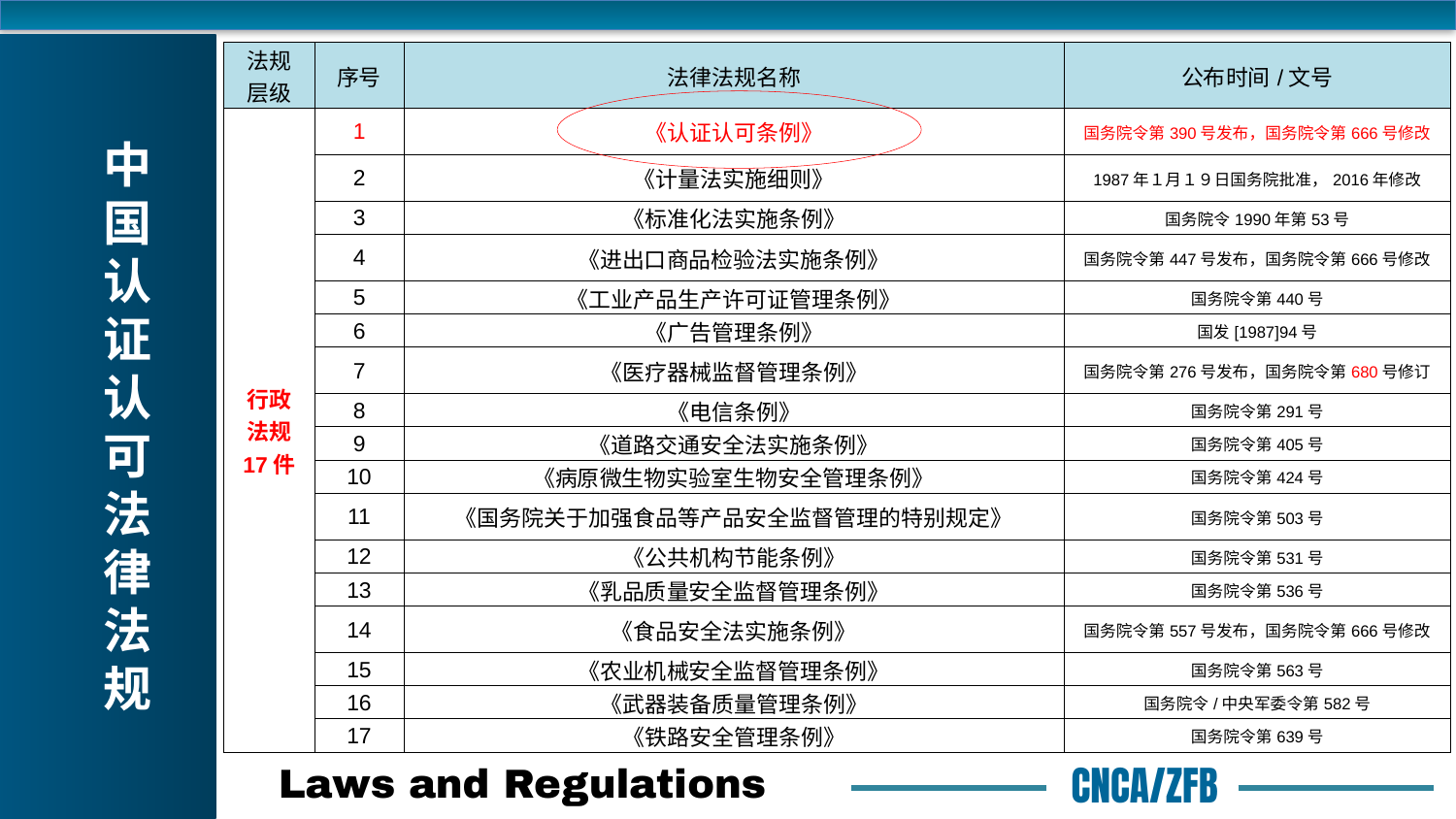

| 法规 层级 | 序号 | 法律法规名称 | 公布时间/文号 |
| --- | --- | --- | --- |
| 行政 法规 17件 | 1 | 《认证认可条例》 | 国务院令第390号发布，国务院令第666号修改 |
|  | 2 | 《计量法实施细则》 | 1987年１月１９日国务院批准，2016年修改 |
|  | 3 | 《标准化法实施条例》 | 国务院令1990年第53号 |
|  | 4 | 《进出口商品检验法实施条例》 | 国务院令第447号发布，国务院令第666号修改 |
|  | 5 | 《工业产品生产许可证管理条例》 | 国务院令第440号 |
|  | 6 | 《广告管理条例》 | 国发[1987]94号 |
|  | 7 | 《医疗器械监督管理条例》 | 国务院令第276号发布，国务院令第680号修订 |
|  | 8 | 《电信条例》 | 国务院令第291号 |
|  | 9 | 《道路交通安全法实施条例》 | 国务院令第405号 |
|  | 10 | 《病原微生物实验室生物安全管理条例》 | 国务院令第424号 |
|  | 11 | 《国务院关于加强食品等产品安全监督管理的特别规定》 | 国务院令第503号 |
|  | 12 | 《公共机构节能条例》 | 国务院令第531号 |
|  | 13 | 《乳品质量安全监督管理条例》 | 国务院令第536号 |
|  | 14 | 《食品安全法实施条例》 | 国务院令第557号发布，国务院令第666号修改 |
|  | 15 | 《农业机械安全监督管理条例》 | 国务院令第563号 |
|  | 16 | 《武器装备质量管理条例》 | 国务院令/中央军委令第582号 |
|  | 17 | 《铁路安全管理条例》 | 国务院令第639号 |

中
国
认
证
认
可
法
律
法
规
Laws and Regulations